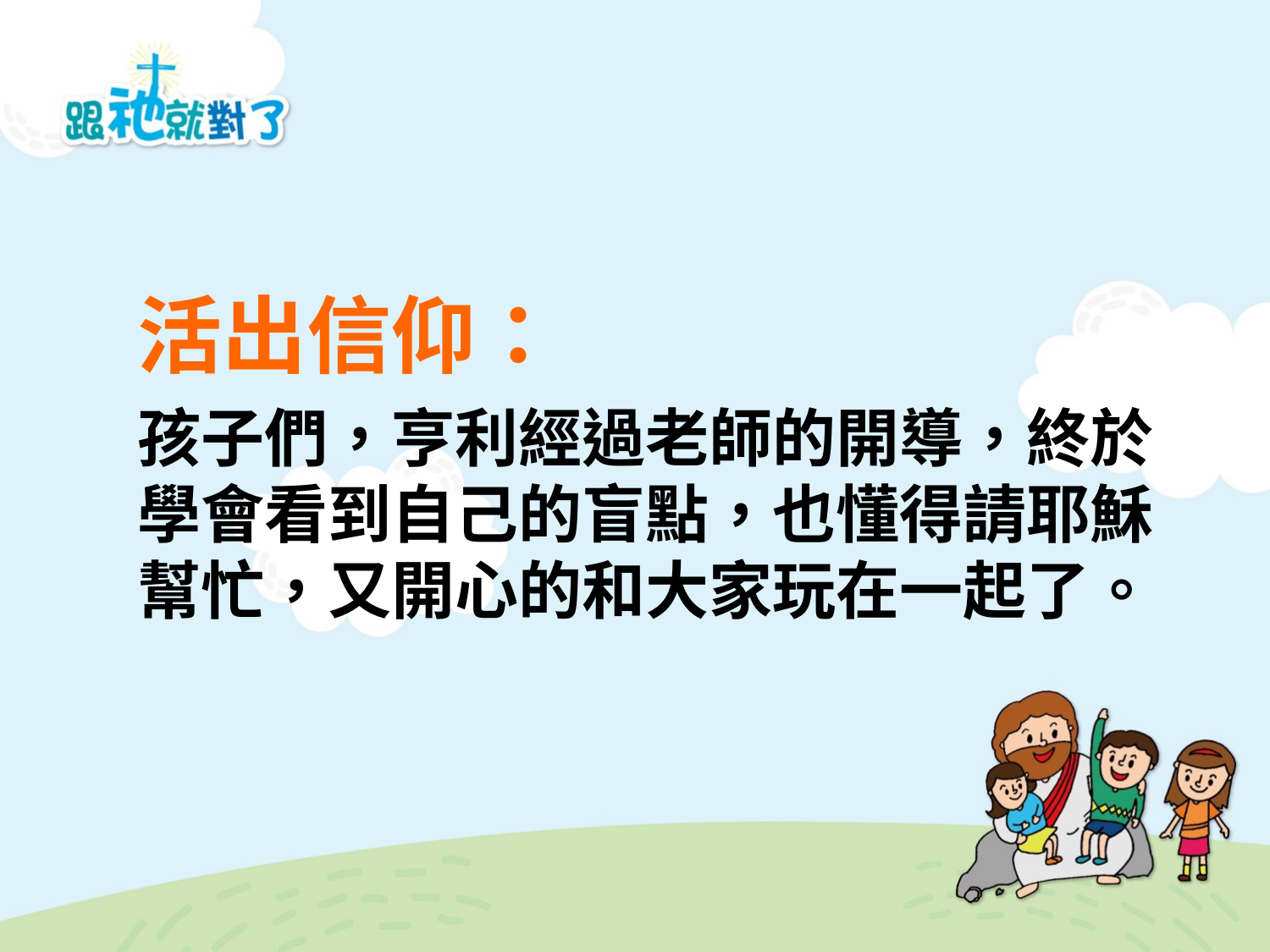

活出信仰：
孩子們，亨利經過老師的開導，終於學會看到自己的盲點，也懂得請耶穌幫忙，又開心的和大家玩在一起了。